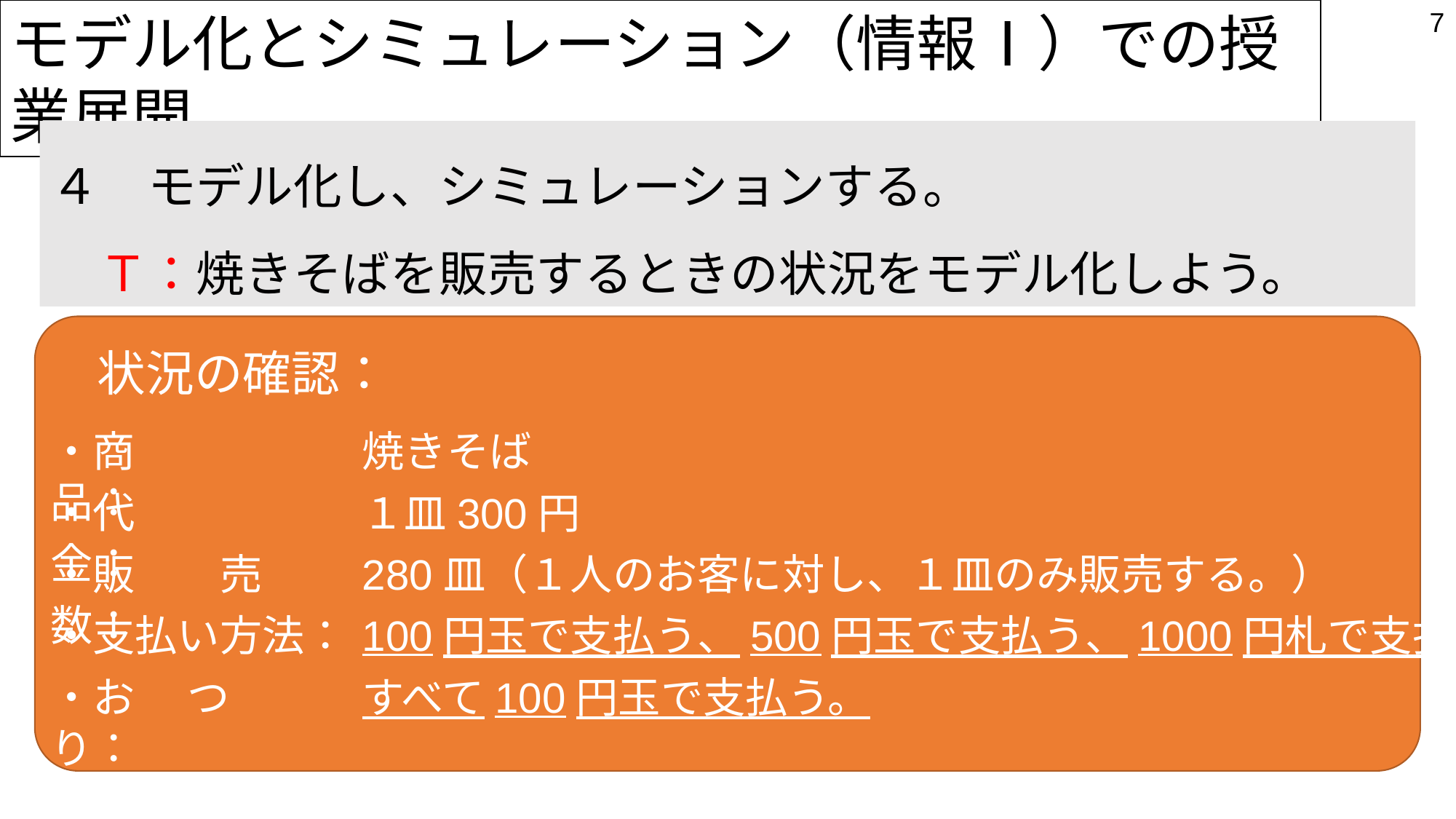

モデル化とシミュレーション（情報Ⅰ）での授業展開
7
４　モデル化し、シミュレーションする。
　Ｔ：焼きそばを販売するときの状況をモデル化しよう。

状況の確認：
焼きそば
１皿300円
280皿（１人のお客に対し、１皿のみ販売する。）
100円玉で支払う、500円玉で支払う、1000円札で支払う。
すべて100円玉で支払う。
・商　　　　品：
・代　　　　金：
・販　　売　　数：
・支払い方法：
・お　 つ 　り：